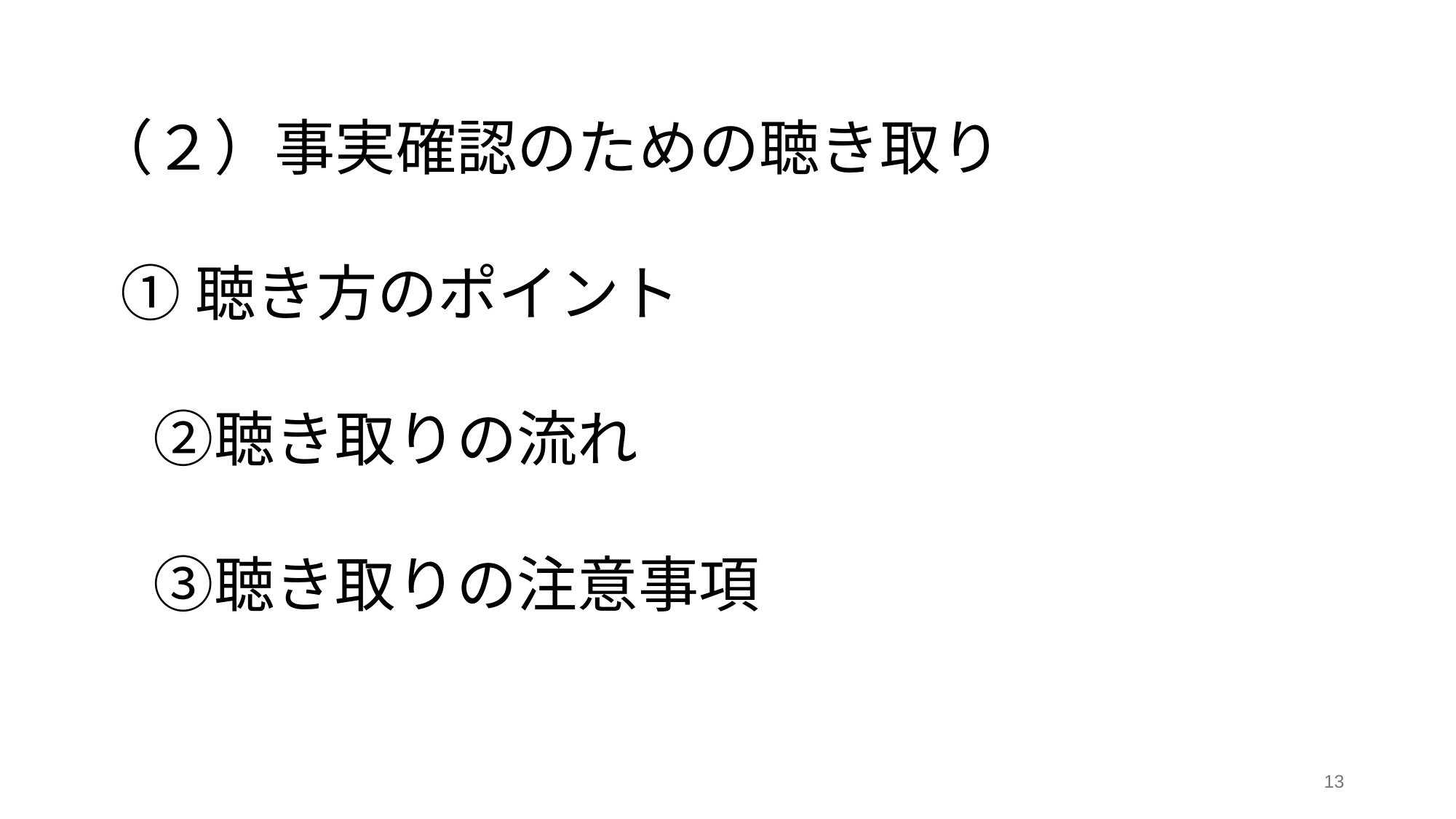

（２）事実確認のための聴き取り

  ①聴き方のポイント

　②聴き取りの流れ

　③聴き取りの注意事項

13